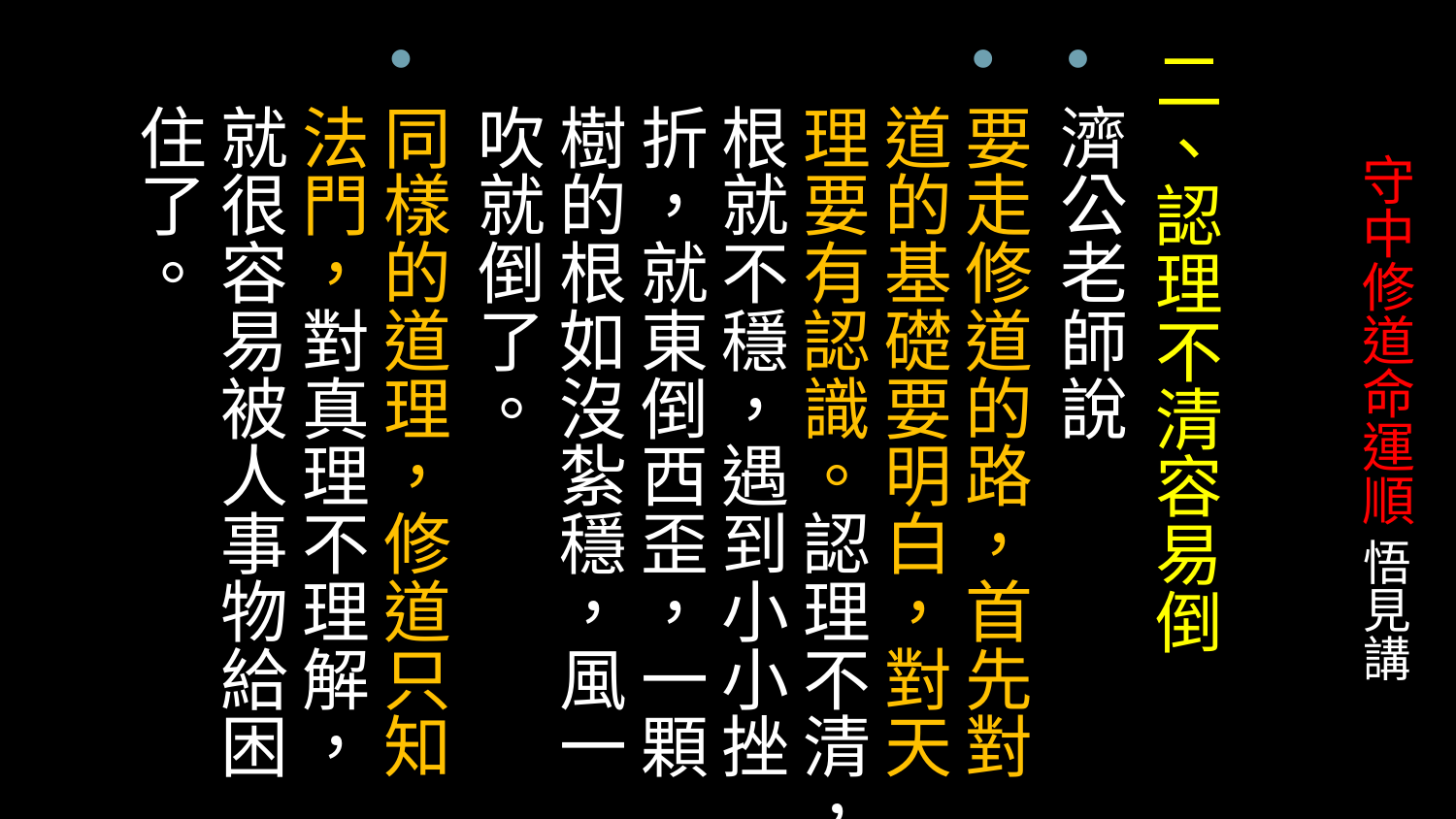

二、認理不清容易倒
濟公老師說
要走修道的路，首先對道的基礎要明白，對天理要有認識。認理不清，根就不穩，遇到小小挫折，就東倒西歪，一顆樹的根如沒紮穩，風一吹就倒了。
同樣的道理，修道只知法門，對真理不理解，就很容易被人事物給困住了。

# 守中修道命運順 悟見講